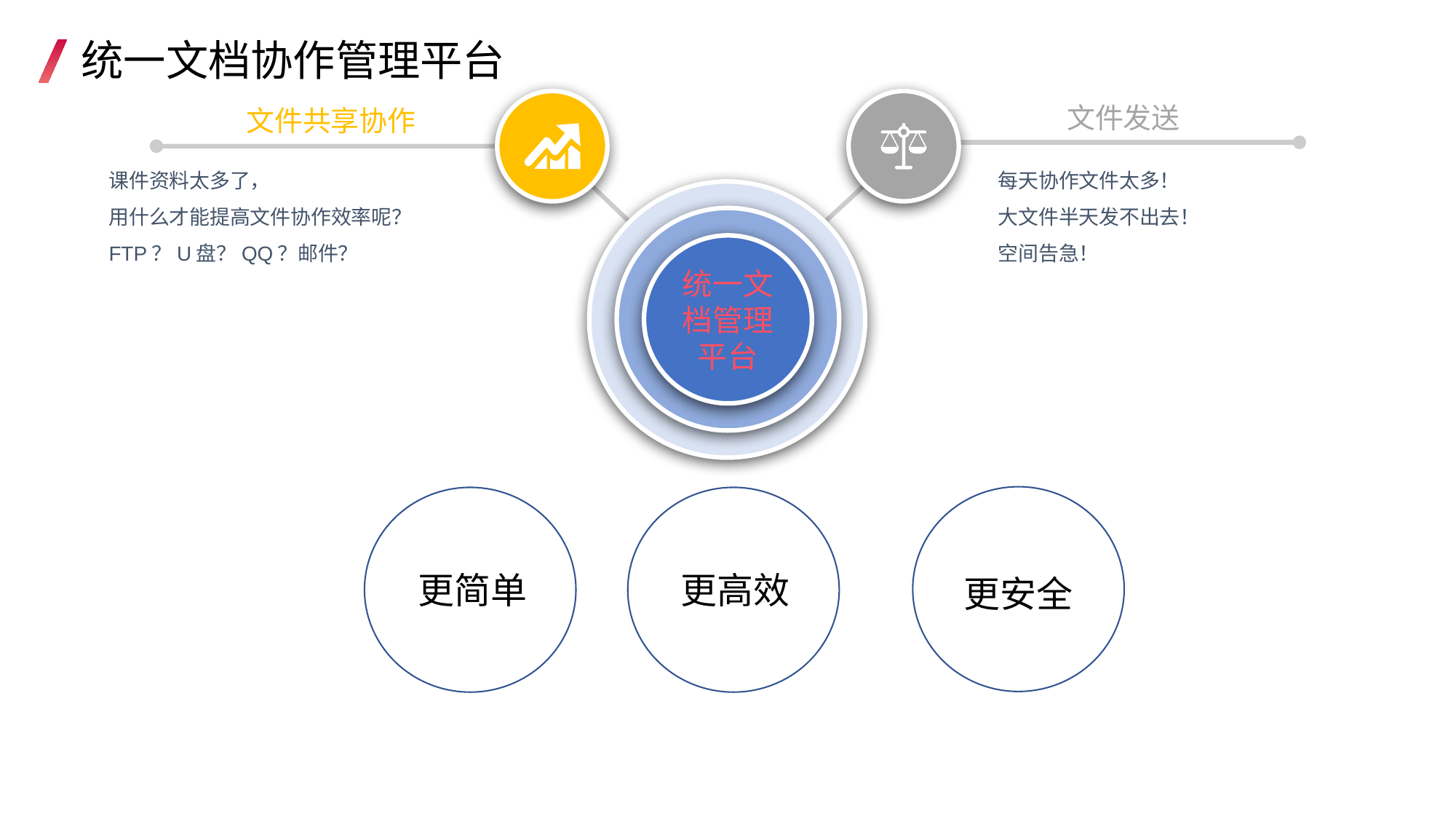

统一文档协作管理平台

文件发送
文件共享协作

课件资料太多了，
用什么才能提高文件协作效率呢？
FTP？U盘？QQ？邮件？
每天协作文件太多！
大文件半天发不出去！
空间告急！

统一文档管理平台

更简单
更高效
更安全